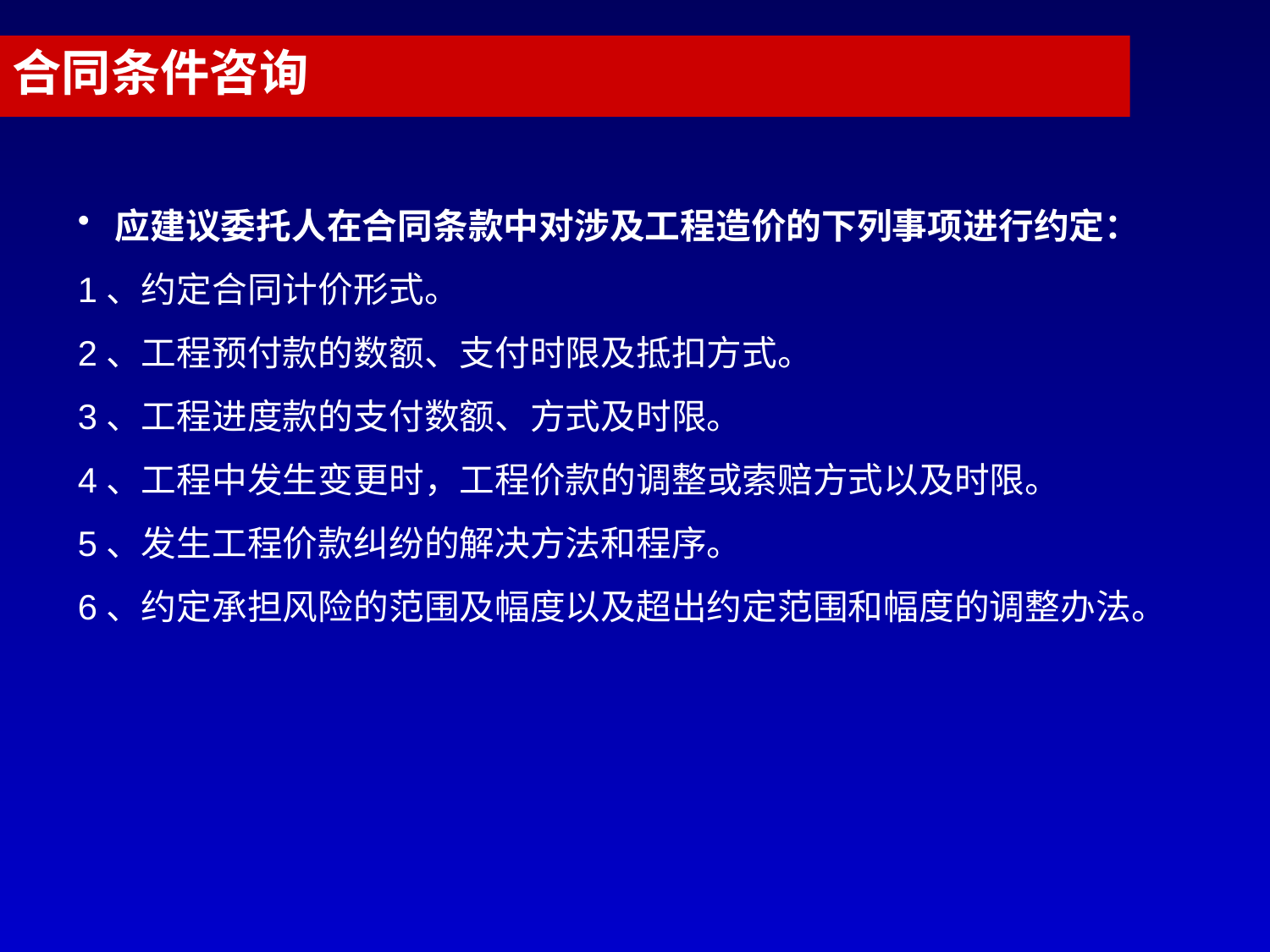

合同条件咨询
  应建议委托人在合同条款中对涉及工程造价的下列事项进行约定：
1、约定合同计价形式。
2、工程预付款的数额、支付时限及抵扣方式。
3、工程进度款的支付数额、方式及时限。
4、工程中发生变更时，工程价款的调整或索赔方式以及时限。
5、发生工程价款纠纷的解决方法和程序。
6、约定承担风险的范围及幅度以及超出约定范围和幅度的调整办法。
72